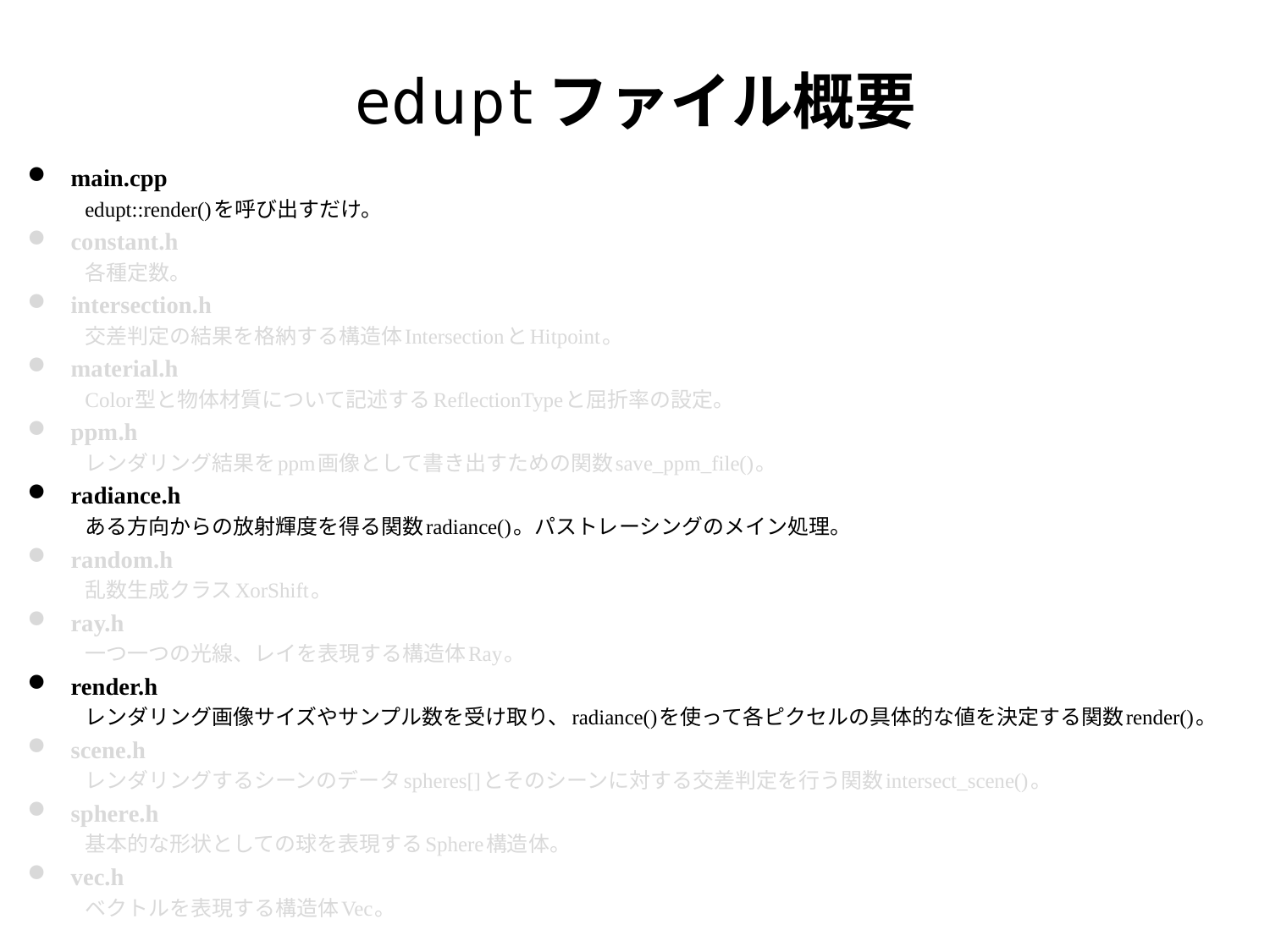

# eduptファイル概要
main.cpp
edupt::render()を呼び出すだけ。
constant.h
各種定数。
intersection.h
交差判定の結果を格納する構造体IntersectionとHitpoint。
material.h
Color型と物体材質について記述するReflectionTypeと屈折率の設定。
ppm.h
レンダリング結果をppm画像として書き出すための関数save_ppm_file()。
radiance.h
ある方向からの放射輝度を得る関数radiance()。パストレーシングのメイン処理。
random.h
乱数生成クラスXorShift。
ray.h
一つ一つの光線、レイを表現する構造体Ray。
render.h
レンダリング画像サイズやサンプル数を受け取り、radiance()を使って各ピクセルの具体的な値を決定する関数render()。
scene.h
レンダリングするシーンのデータspheres[]とそのシーンに対する交差判定を行う関数intersect_scene()。
sphere.h
基本的な形状としての球を表現するSphere構造体。
vec.h
ベクトルを表現する構造体Vec。